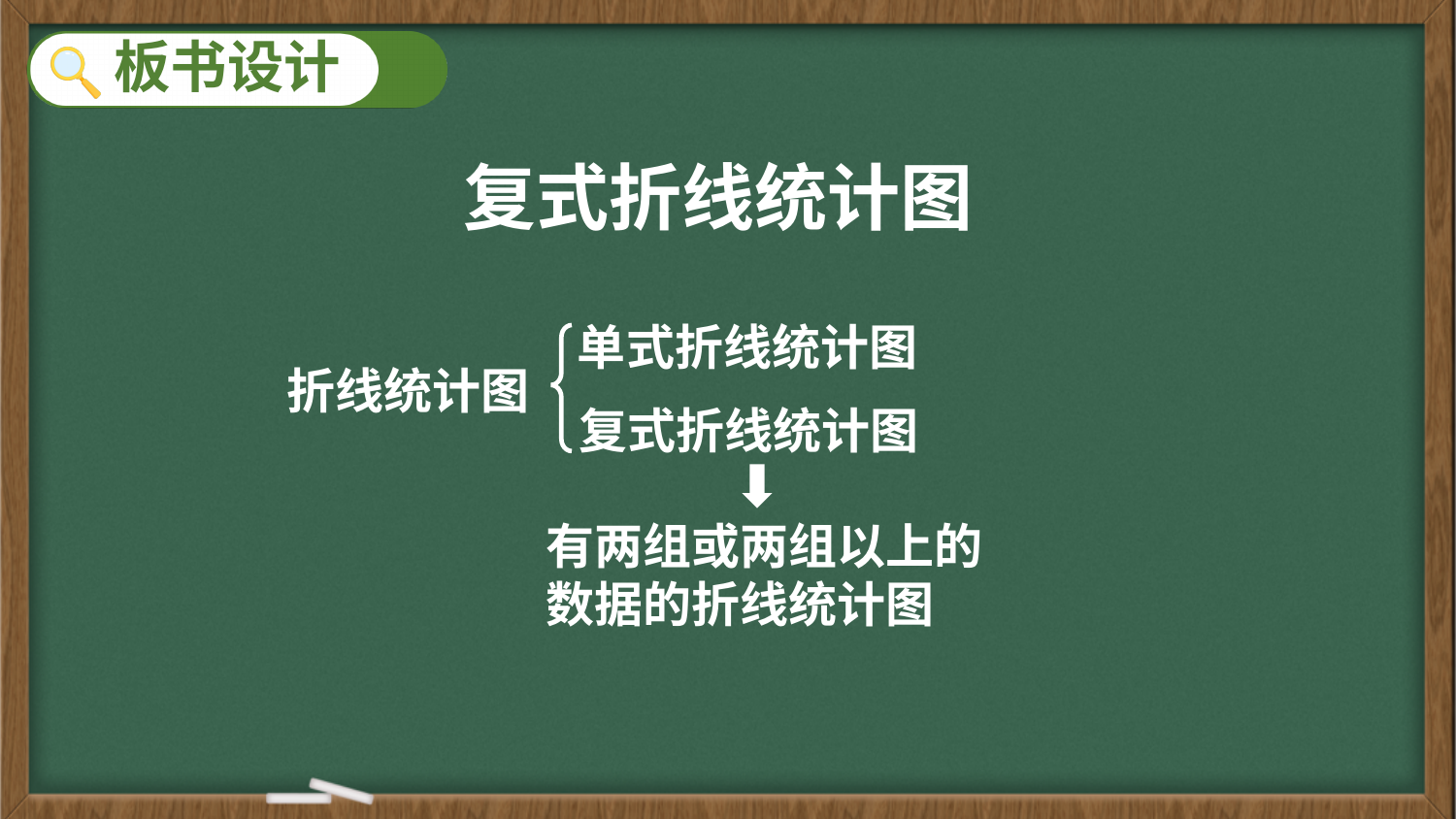

复式折线统计图
单式折线统计图

复式折线统计图
折线统计图

有两组或两组以上的数据的折线统计图